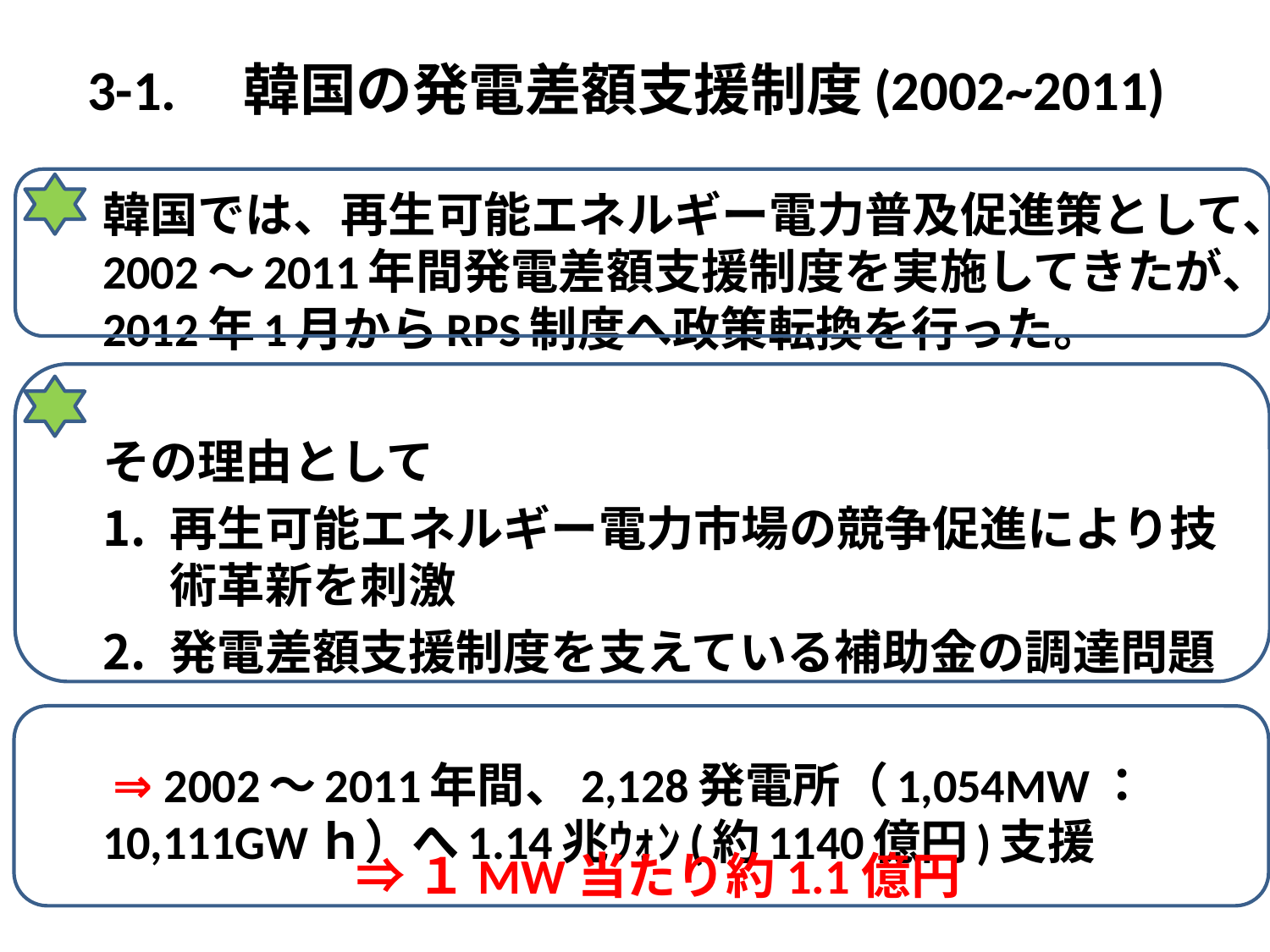

# 3-1.　韓国の発電差額支援制度(2002~2011)

韓国では、再生可能エネルギー電力普及促進策として、2002～2011年間発電差額支援制度を実施してきたが、2012年1月からRPS制度へ政策転換を行った。

その理由として
再生可能エネルギー電力市場の競争促進により技術革新を刺激
発電差額支援制度を支えている補助金の調達問題

 ⇒ 2002～2011年間、2,128発電所（1,054MW：10,111GWｈ）へ1.14兆ｳｫﾝ(約1140億円)支援

⇒１MW当たり約1.1億円